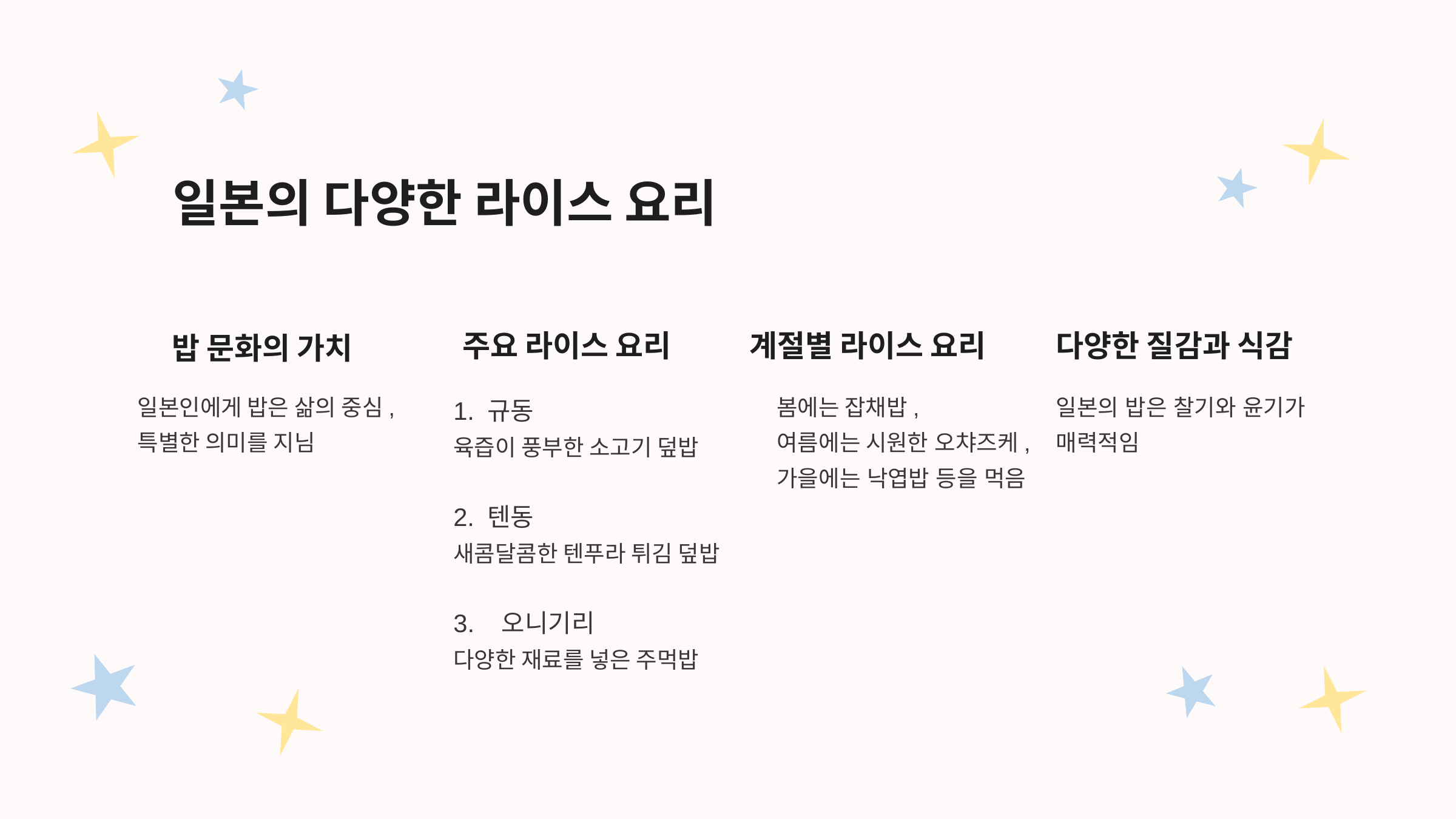

일본의 다양한 라이스 요리

주요 라이스 요리
계절별 라이스 요리
다양한 질감과 식감
밥 문화의 가치
일본인에게 밥은 삶의 중심,특별한 의미를 지님
봄에는 잡채밥,
여름에는 시원한 오챠즈케,
가을에는 낙엽밥 등을 먹음
일본의 밥은 찰기와 윤기가 매력적임
규동
육즙이 풍부한 소고기 덮밥

텐동
새콤달콤한 텐푸라 튀김 덮밥

3.   오니기리
다양한 재료를 넣은 주먹밥